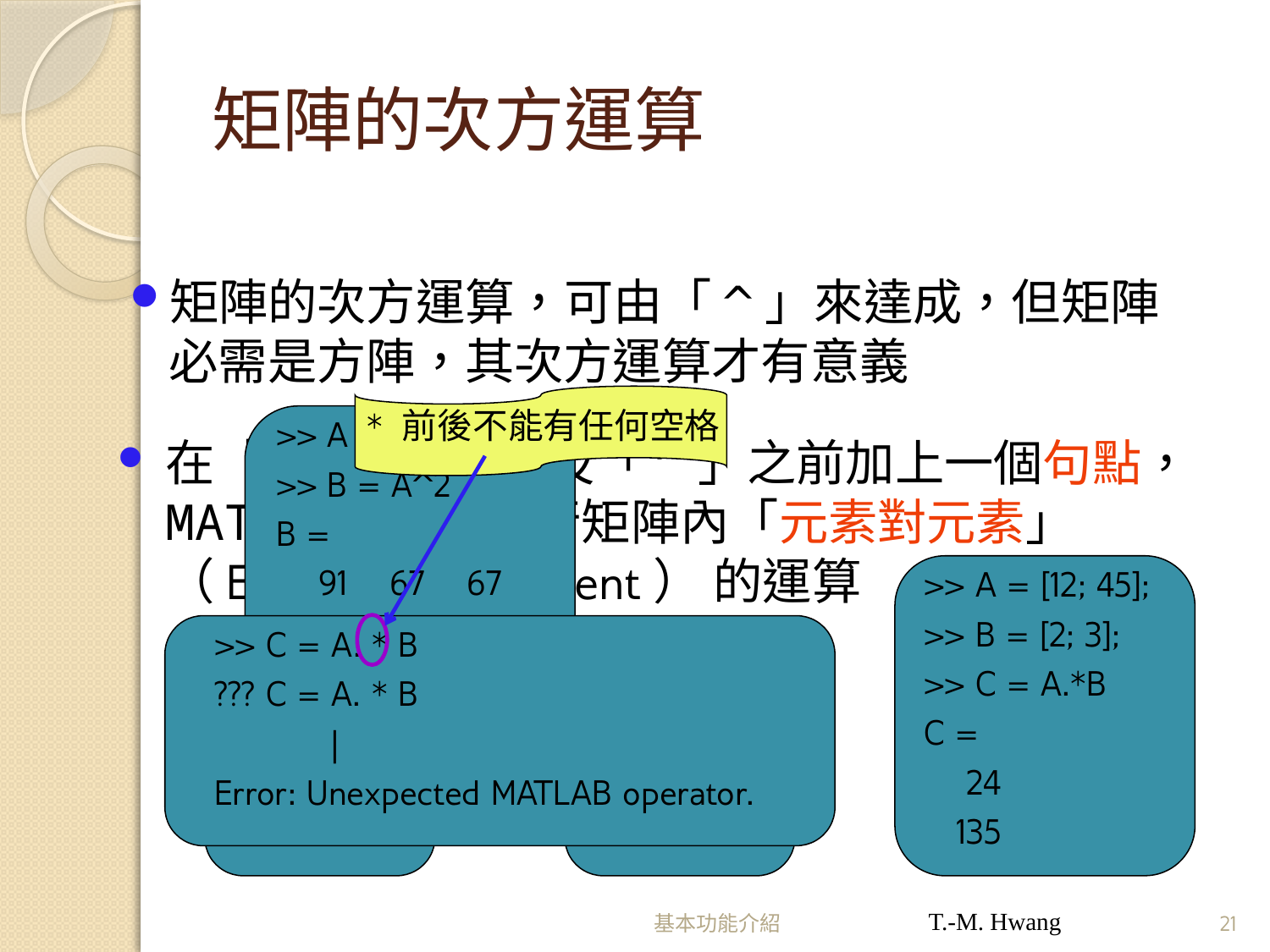

# 矩陣的次方運算
矩陣的次方運算，可由「^」來達成，但矩陣必需是方陣，其次方運算才有意義

* 前後不能有任何空格

>> A = magic(3);
>> B = A^2
B =
    91    67    67
    67    91    67
    67    67    91
在「*」，「/」及「^」之前加上一個句點，MATLAB 將會執行矩陣內「元素對元素」（Element-by-element） 的運算

>> A = [12; 45];
>> B = [2; 3];
>> C = A.*B
C =
    24
   135

>> C = A. * B
??? C = A. * B
           |
Error: Unexpected MATLAB operator.

>> E = A.^2
E =
         144
        2025

>> D = A./B
D =
     6
    15
基本功能介紹
T.-M. Hwang
21